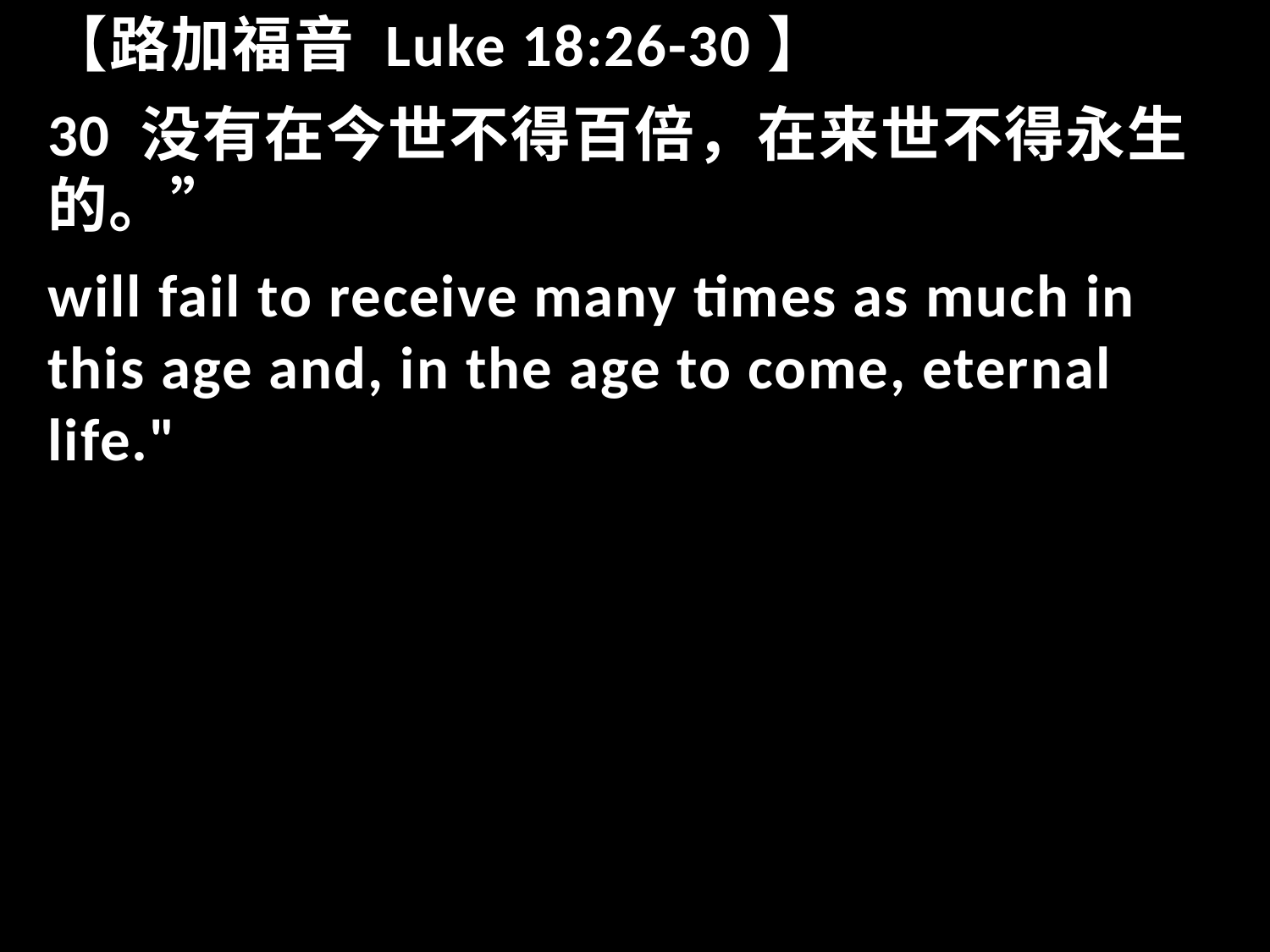

【路加福音 Luke 18:26-30】
30 没有在今世不得百倍，在来世不得永生的。”
will fail to receive many times as much in this age and, in the age to come, eternal life."